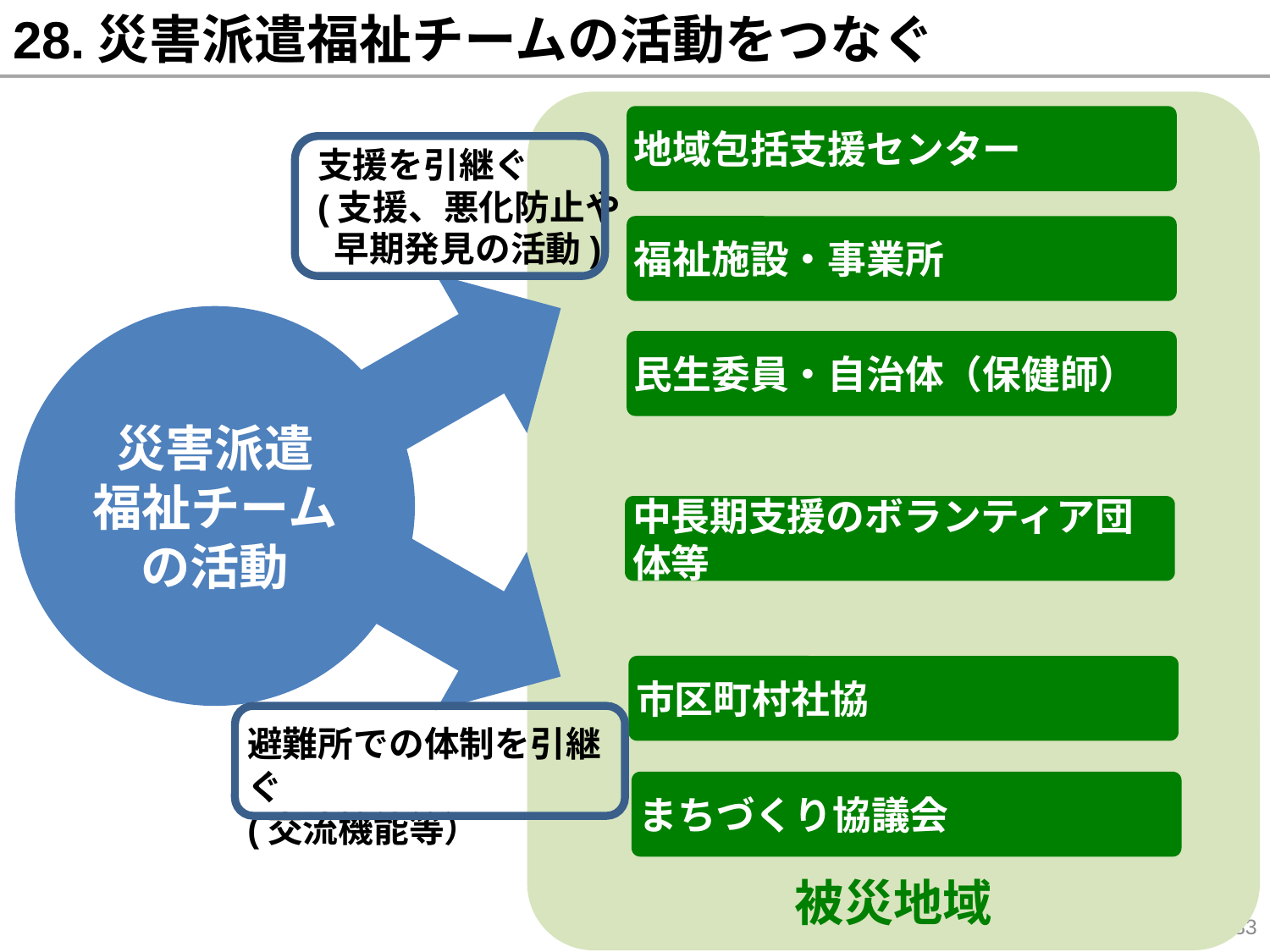

# 28.災害派遣福祉チームの活動をつなぐ
被災地域
地域包括支援センター
福祉施設・事業所
民生委員・自治体（保健師）
中長期支援のボランティア団体等
市区町村社協
まちづくり協議会

支援を引継ぐ
(支援、悪化防止や
 早期発見の活動)

災害派遣
福祉チーム
の活動

避難所での体制を引継ぐ
(交流機能等）
33